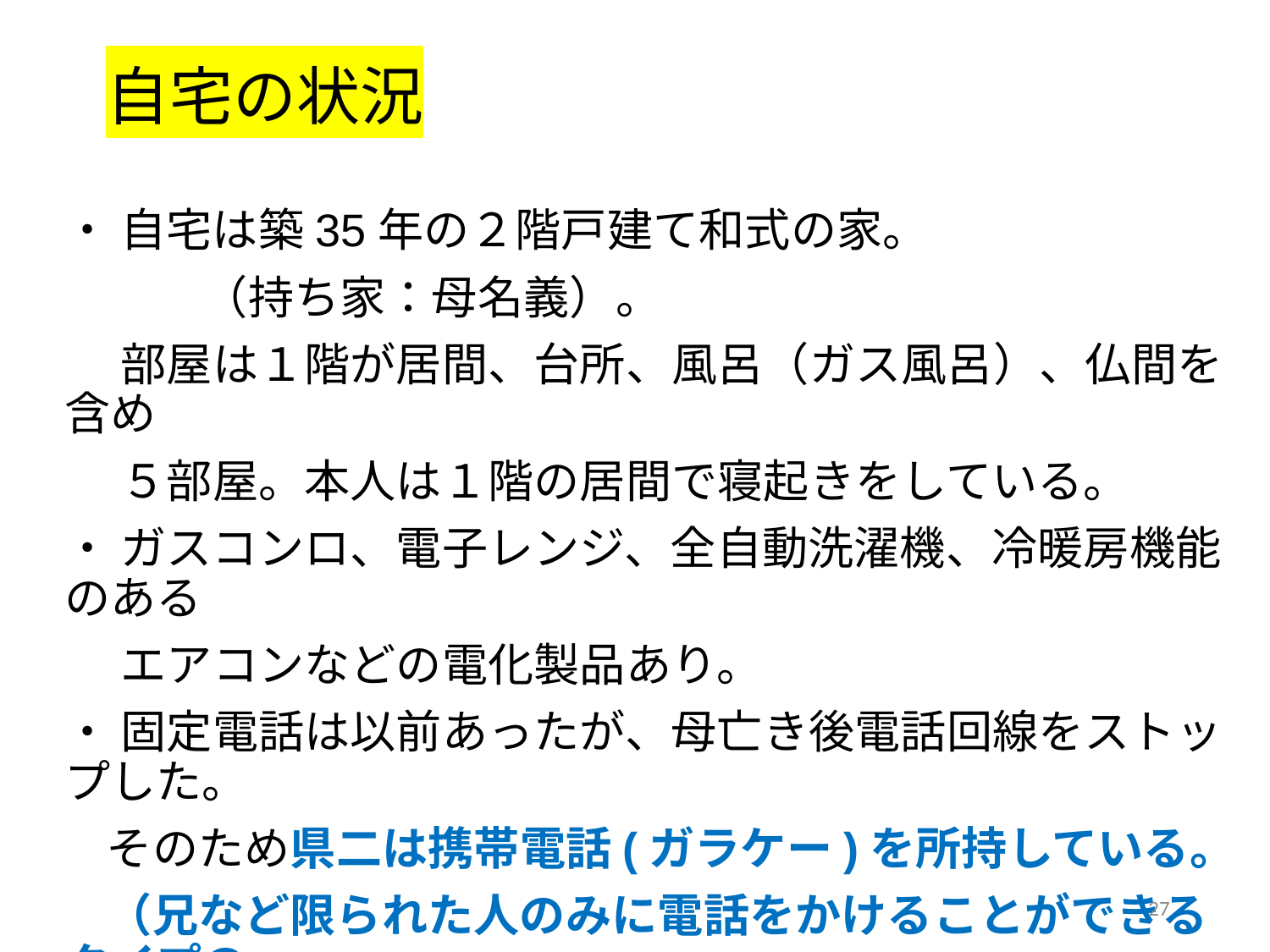

自宅の状況
・ 自宅は築35年の２階戸建て和式の家。
　　　（持ち家：母名義）。
　 部屋は１階が居間、台所、風呂（ガス風呂）、仏間を含め
　 ５部屋。本人は１階の居間で寝起きをしている。
・ ガスコンロ、電子レンジ、全自動洗濯機、冷暖房機能のある
　 エアコンなどの電化製品あり。
・ 固定電話は以前あったが、母亡き後電話回線をストップした。
   そのため県二は携帯電話(ガラケー)を所持している。
   （兄など限られた人のみに電話をかけることができるタイプの
　　携帯電話）
27